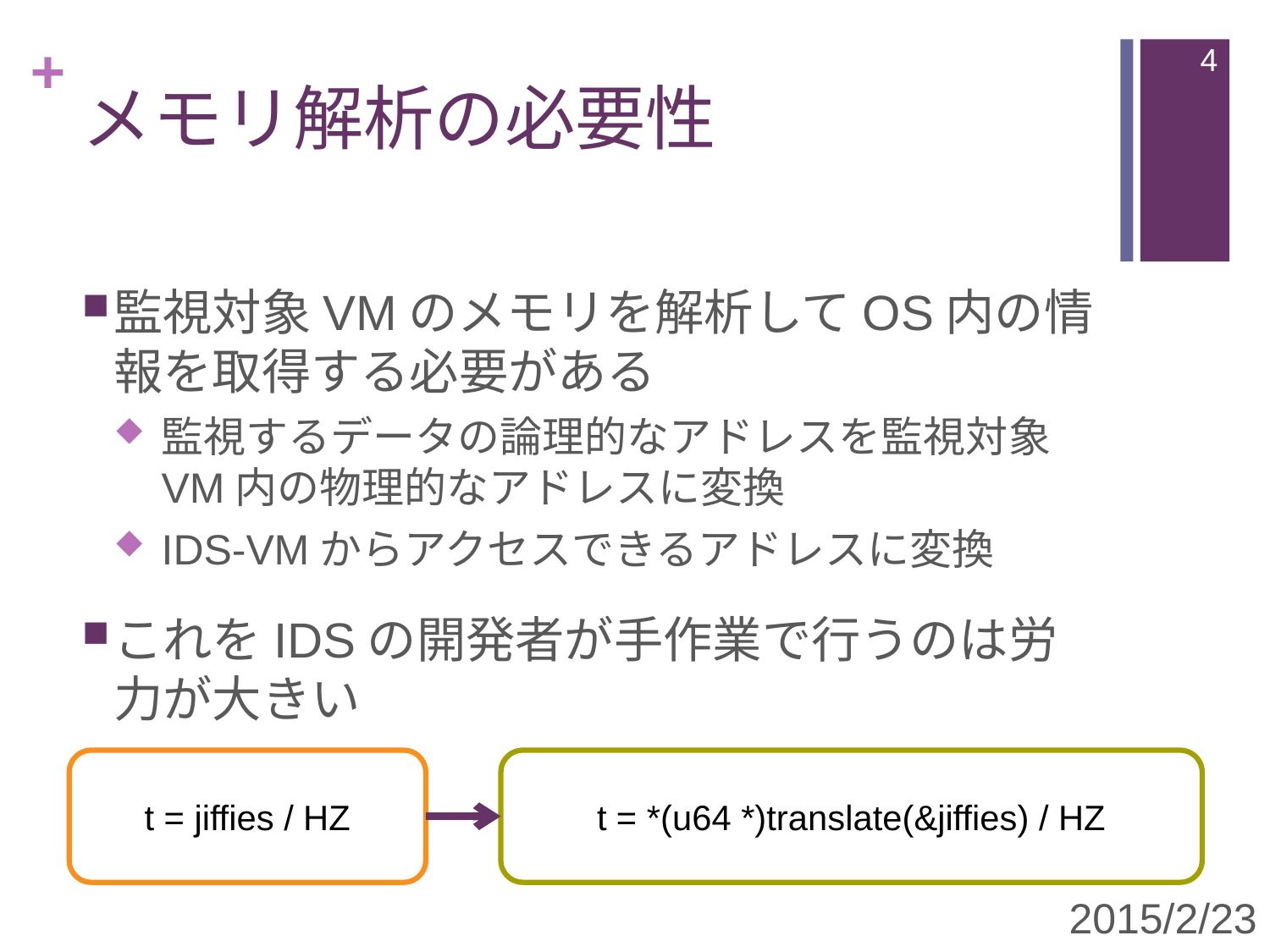

4
# メモリ解析の必要性
監視対象VMのメモリを解析してOS内の情報を取得する必要がある
監視するデータの論理的なアドレスを監視対象VM内の物理的なアドレスに変換
IDS-VMからアクセスできるアドレスに変換
これをIDSの開発者が手作業で行うのは労力が大きい

t = jiffies / HZ
t = *(u64 *)translate(&jiffies) / HZ
2015/2/23